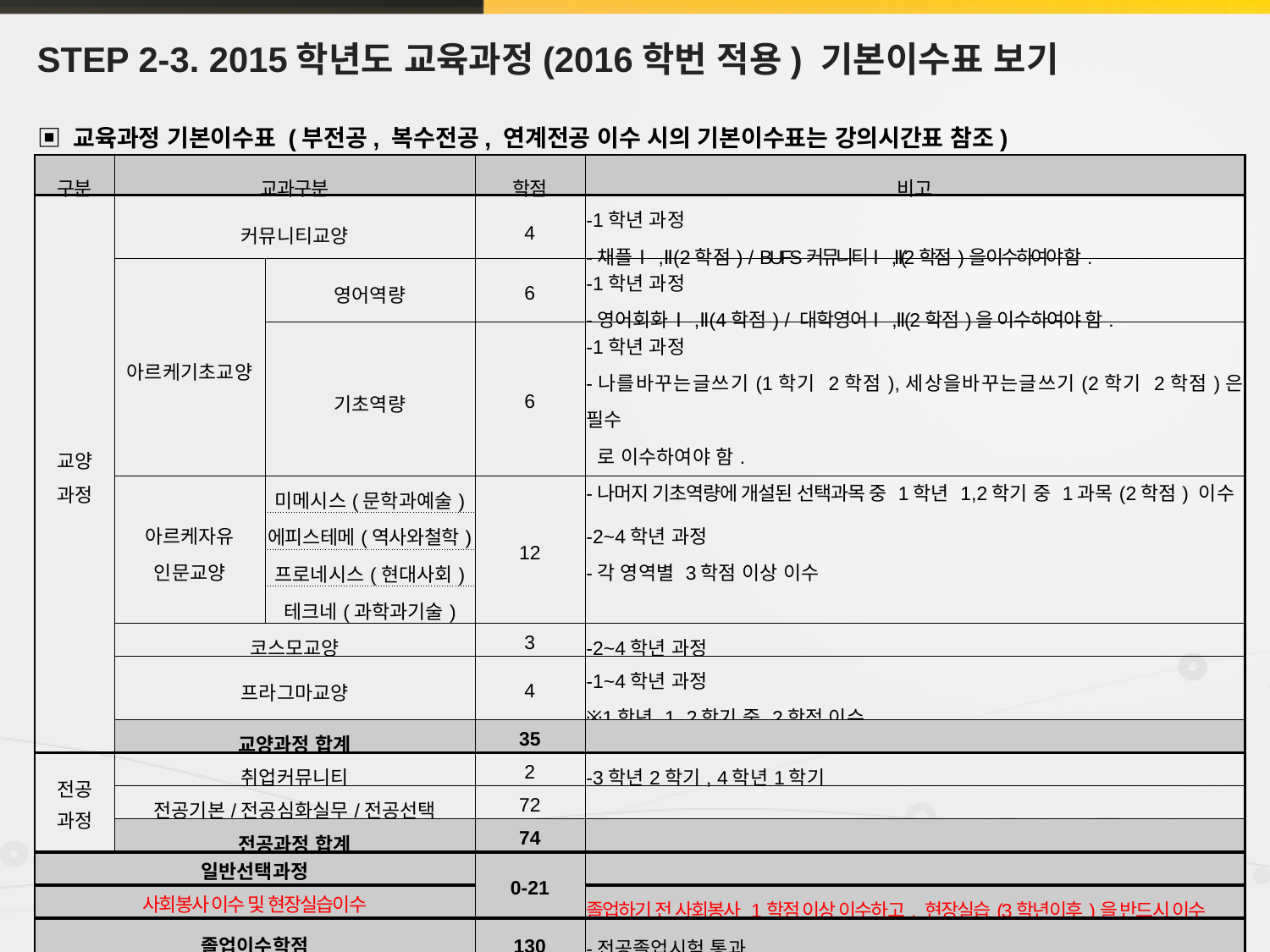

# STEP 2-3. 2015학년도 교육과정(2016학번 적용) 기본이수표 보기
▣ 교육과정 기본이수표 (부전공, 복수전공, 연계전공 이수 시의 기본이수표는 강의시간표 참조)
| 구분 | 교과구분 |  | 학점 | 비고 |
| --- | --- | --- | --- | --- |
| 교양 과정 | 커뮤니티교양 |  | 4 | -1학년 과정 -채플Ⅰ,Ⅱ(2학점) / BUFS커뮤니티Ⅰ,Ⅱ(2학점)을 이수하여야 함. |
|  | 아르케기초교양 | 영어역량 | 6 | -1학년 과정 -영어회화Ⅰ,Ⅱ(4학점) / 대학영어Ⅰ,Ⅱ(2학점)을 이수하여야 함. |
|  |  | 기초역량 | 6 | -1학년 과정 -나를바꾸는글쓰기(1학기 2학점),세상을바꾸는글쓰기(2학기 2학점)은 필수 로 이수하여야 함. -나머지 기초역량에 개설된 선택과목 중 1학년 1,2학기 중 1과목(2학점) 이수 |
|  | 아르케자유 인문교양 | 미메시스(문학과예술) | 12 | -2~4학년 과정 -각 영역별 3학점 이상 이수 |
|  |  | 에피스테메(역사와철학) |  |  |
|  |  | 프로네시스(현대사회) |  |  |
|  |  | 테크네(과학과기술) |  |  |
|  | 코스모교양 |  | 3 | -2~4학년 과정 |
|  | 프라그마교양 |  | 4 | -1~4학년 과정 ※1학년 1, 2학기 중 2학점 이수 |
|  | 교양과정 합계 |  | 35 |  |
| 전공 과정 | 취업커뮤니티 |  | 2 | -3학년2학기, 4학년1학기 |
|  | 전공기본/전공심화실무/전공선택 |  | 72 |  |
|  | 전공과정 합계 |  | 74 |  |
| 일반선택과정 |  |  | 0-21 |  |
| 사회봉사 이수 및 현장실습이수 |  |  |  | 졸업하기 전 사회봉사 1학점 이상 이수하고, 현장실습(3학년이후)을 반드시 이수 |
| 졸업이수학점 |  |  | 130 | -전공졸업시험 통과 |